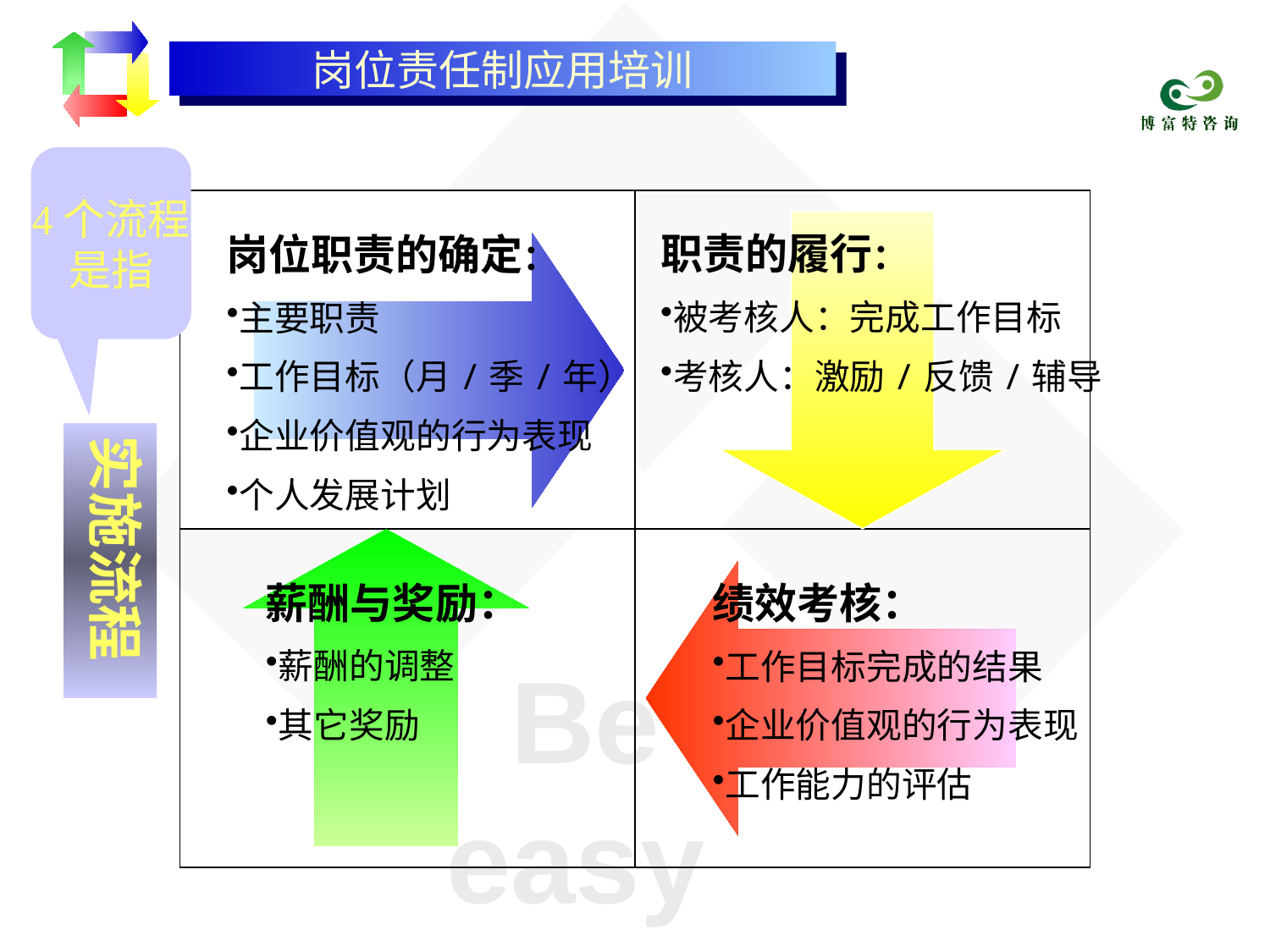

岗位责任制应用培训
4个流程
是指

职责的履行：
被考核人：完成工作目标
考核人：激励/反馈/辅导
岗位职责的确定：
主要职责
工作目标（月/季/年）
企业价值观的行为表现
个人发展计划

实施流程

薪酬与奖励：
薪酬的调整
其它奖励
绩效考核：
工作目标完成的结果
企业价值观的行为表现
工作能力的评估